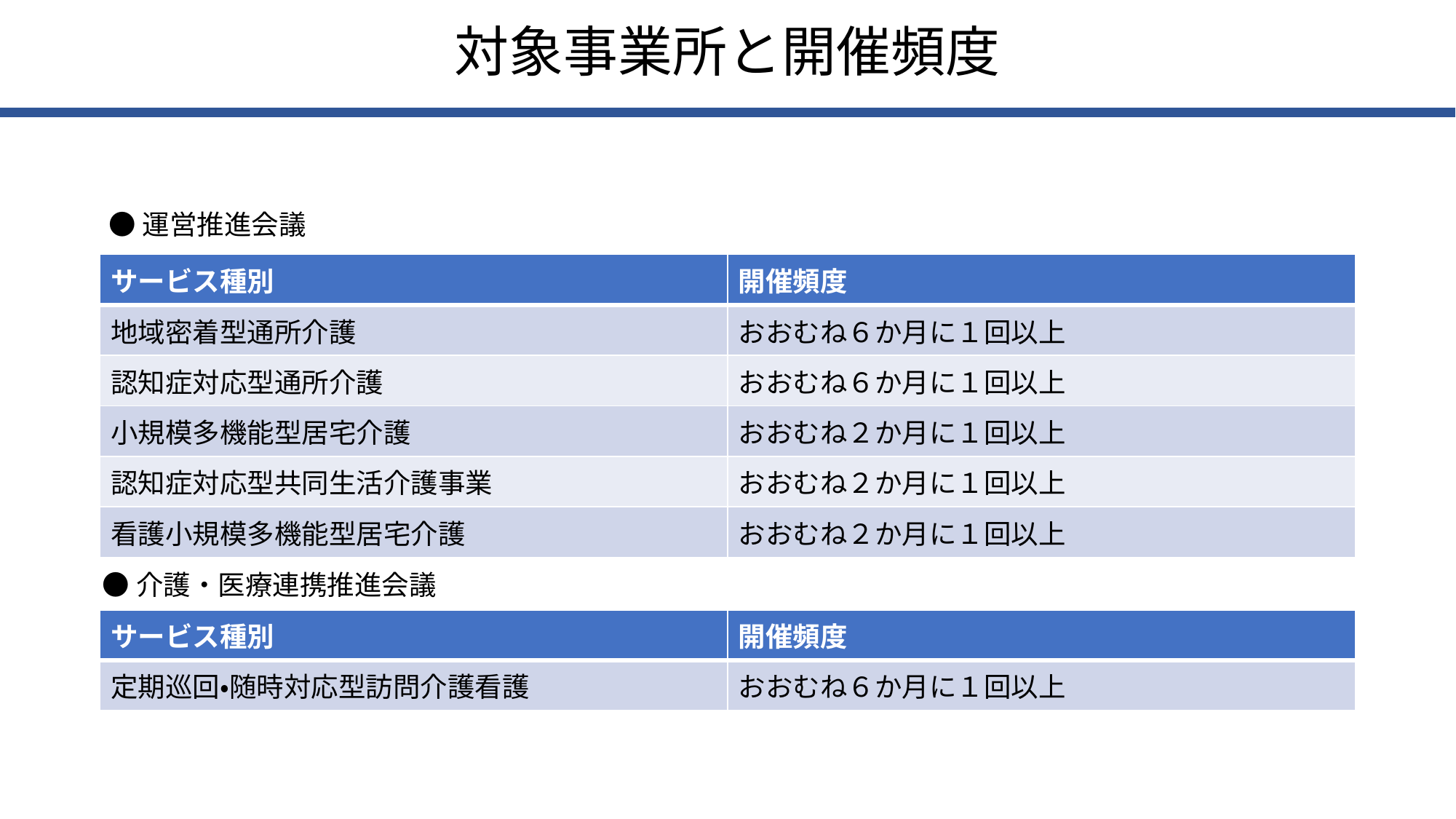

対象事業所と開催頻度

●運営推進会議
| サービス種別 | 開催頻度 |
| --- | --- |
| 地域密着型通所介護 | おおむね６か月に１回以上 |
| 認知症対応型通所介護 | おおむね６か月に１回以上 |
| 小規模多機能型居宅介護 | おおむね２か月に１回以上 |
| 認知症対応型共同生活介護事業 | おおむね２か月に１回以上 |
| 看護小規模多機能型居宅介護 | おおむね２か月に１回以上 |
●介護・医療連携推進会議
| サービス種別 | 開催頻度 |
| --- | --- |
| 定期巡回・随時対応型訪問介護看護 | おおむね６か月に１回以上 |